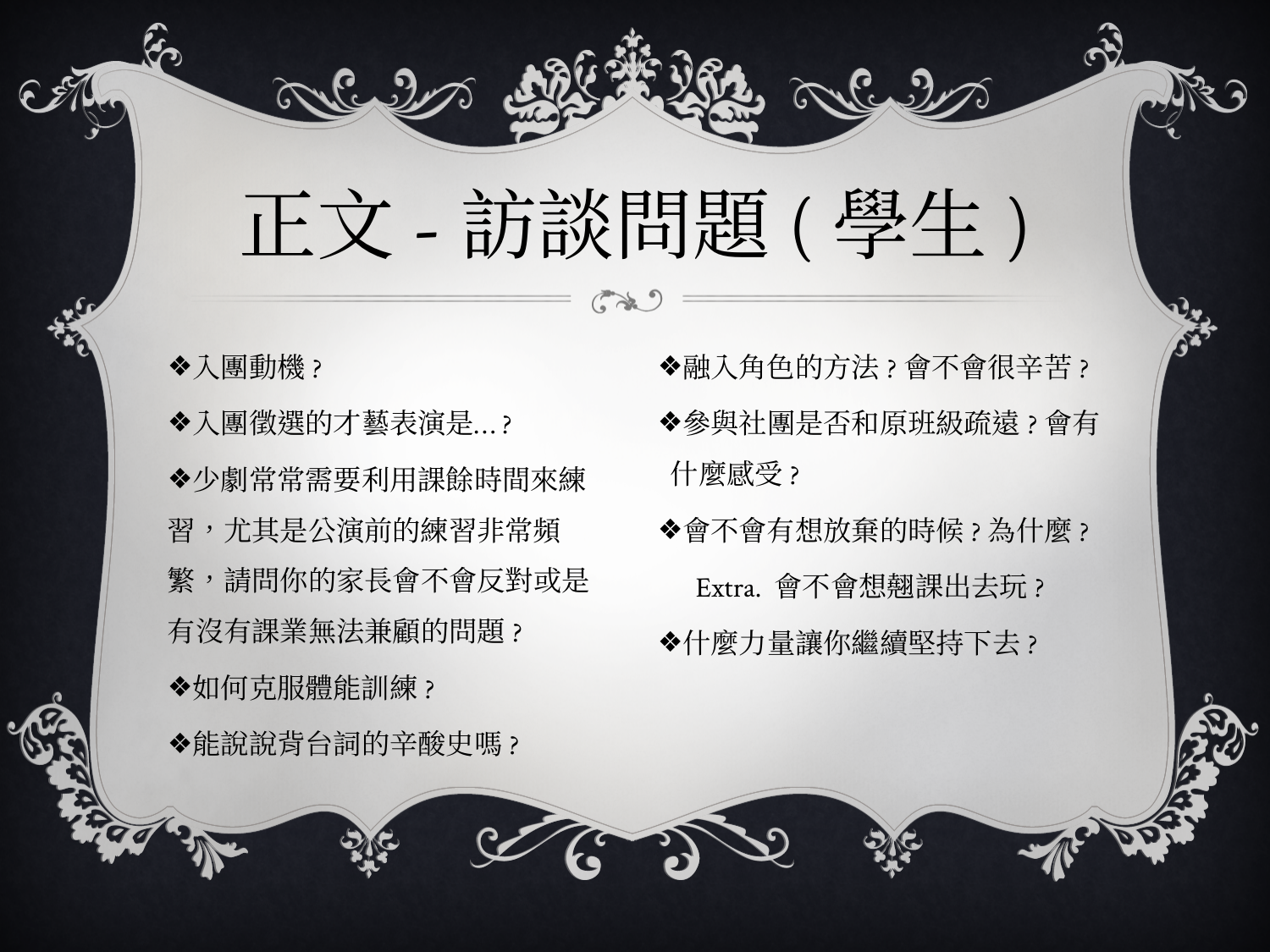

# 正文-訪談問題(學生)
入團動機?
入團徵選的才藝表演是…?
少劇常常需要利用課餘時間來練習，尤其是公演前的練習非常頻繁，請問你的家長會不會反對或是有沒有課業無法兼顧的問題?
如何克服體能訓練?
能說說背台詞的辛酸史嗎?

融入角色的方法?會不會很辛苦?
參與社團是否和原班級疏遠?會有    什麼感受?
會不會有想放棄的時候?為什麼?
      Extra. 會不會想翹課出去玩?
什麼力量讓你繼續堅持下去?